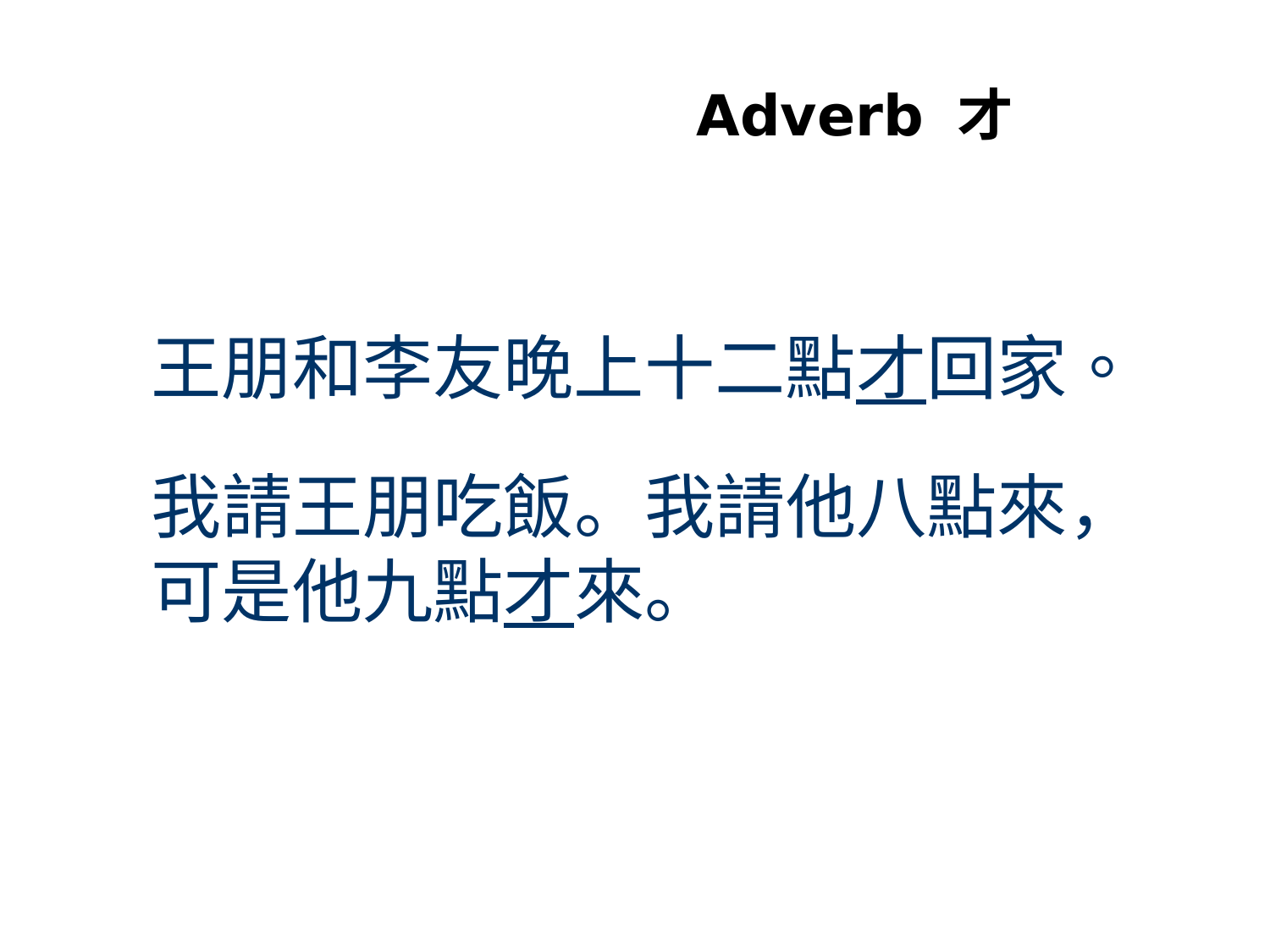

# Adverb 才
王朋和李友晚上十二點才回家。
我請王朋吃飯。我請他八點來，可是他九點才來。